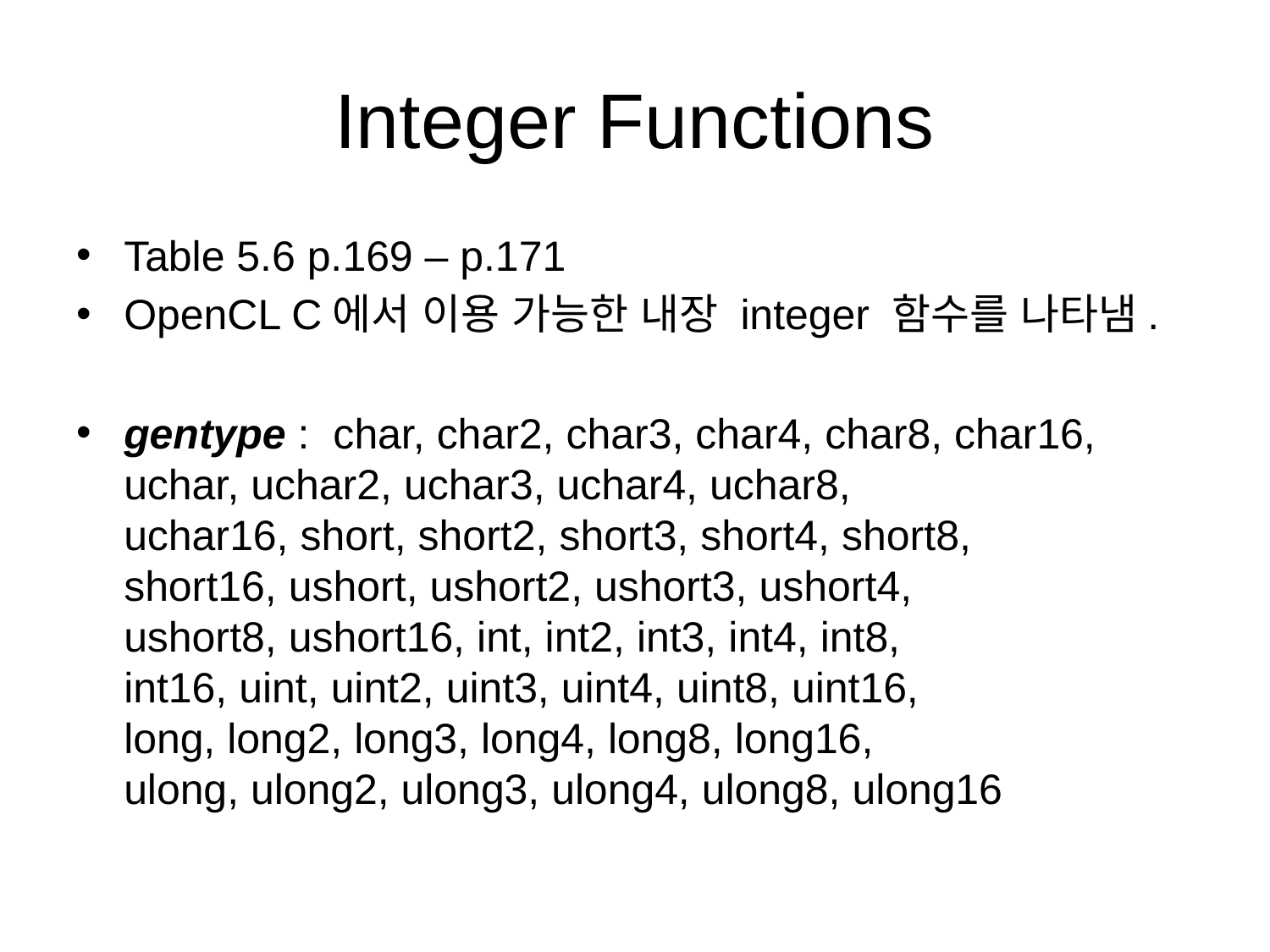

# Integer Functions
Table 5.6 p.169 – p.171
OpenCL C에서 이용 가능한 내장 integer 함수를 나타냄.

gentype :  char, char2, char3, char4, char8, char16, 	uchar, uchar2, uchar3, uchar4, uchar8, 			uchar16, short, short2, short3, short4, short8, 		short16, ushort, ushort2, ushort3, ushort4, 		ushort8, ushort16, int, int2, int3, int4, int8, 		int16, uint, uint2, uint3, uint4, uint8, uint16, 		long, long2, long3, long4, long8, long16, 		ulong, ulong2, ulong3, ulong4, ulong8, ulong16